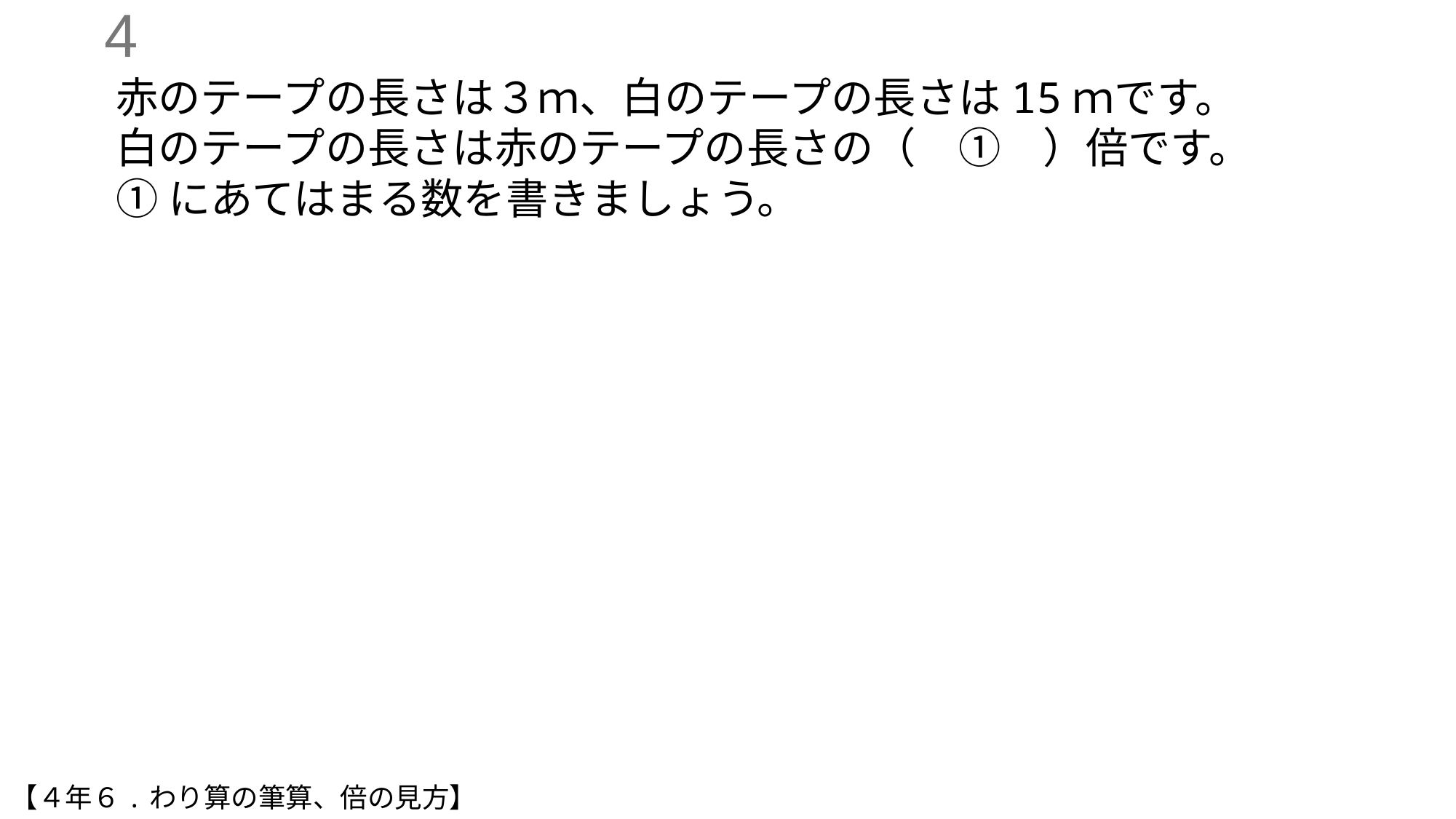

4
赤のテープの長さは３ｍ、白のテープの長さは15ｍです。
白のテープの長さは赤のテープの長さの（　①　）倍です。
①にあてはまる数を書きましょう。
【４年６.わり算の筆算、倍の見方】